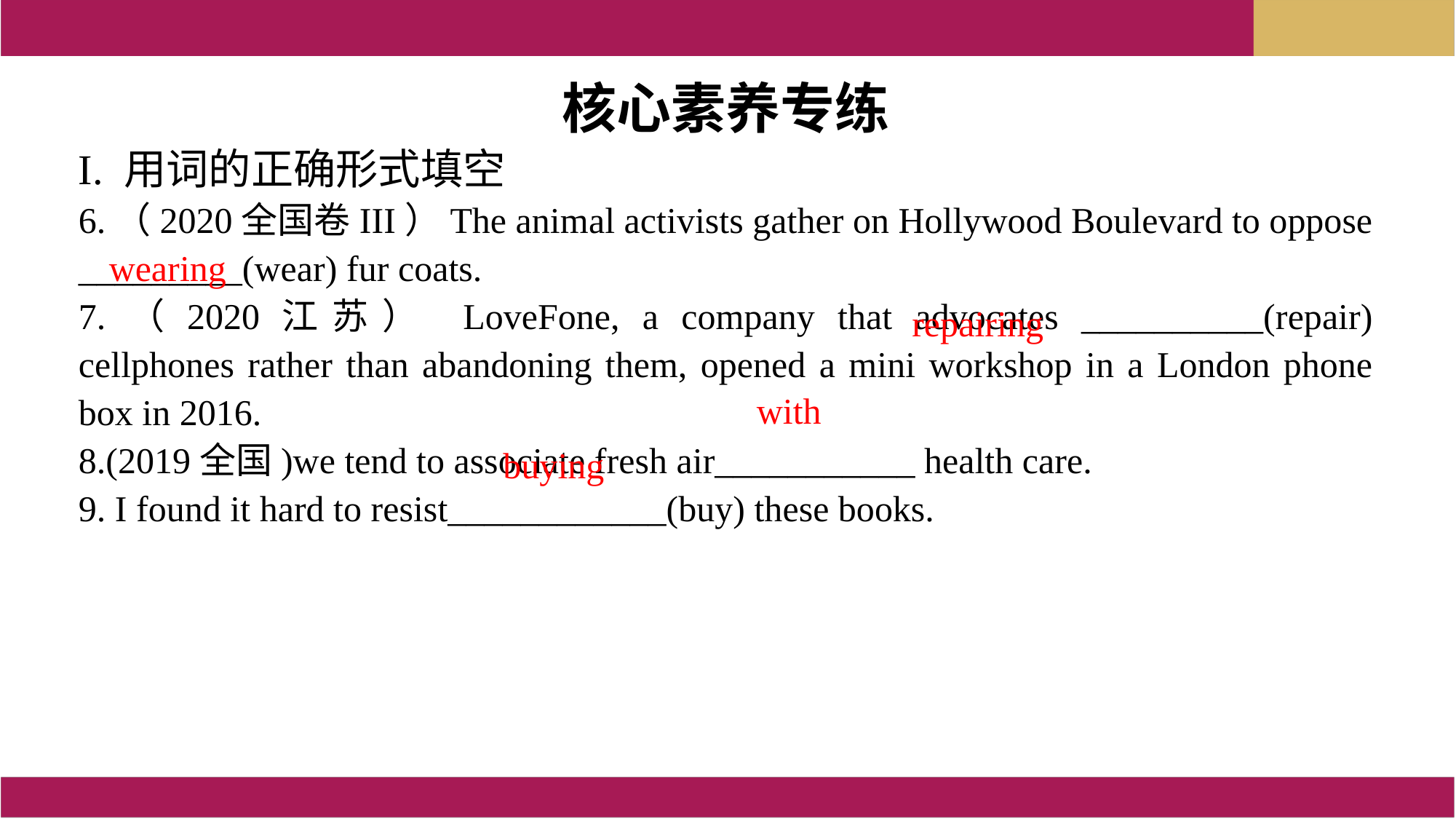

核心素养专练

I. 用词的正确形式填空
6.（2020全国卷III）The animal activists gather on Hollywood Boulevard to oppose _________(wear) fur coats.
7.（2020江苏） LoveFone, a company that advocates __________(repair) cellphones rather than abandoning them, opened a mini workshop in a London phone box in 2016.
8.(2019全国)we tend to associate fresh air___________ health care.
9. I found it hard to resist____________(buy) these books.
wearing
repairing
with
buying